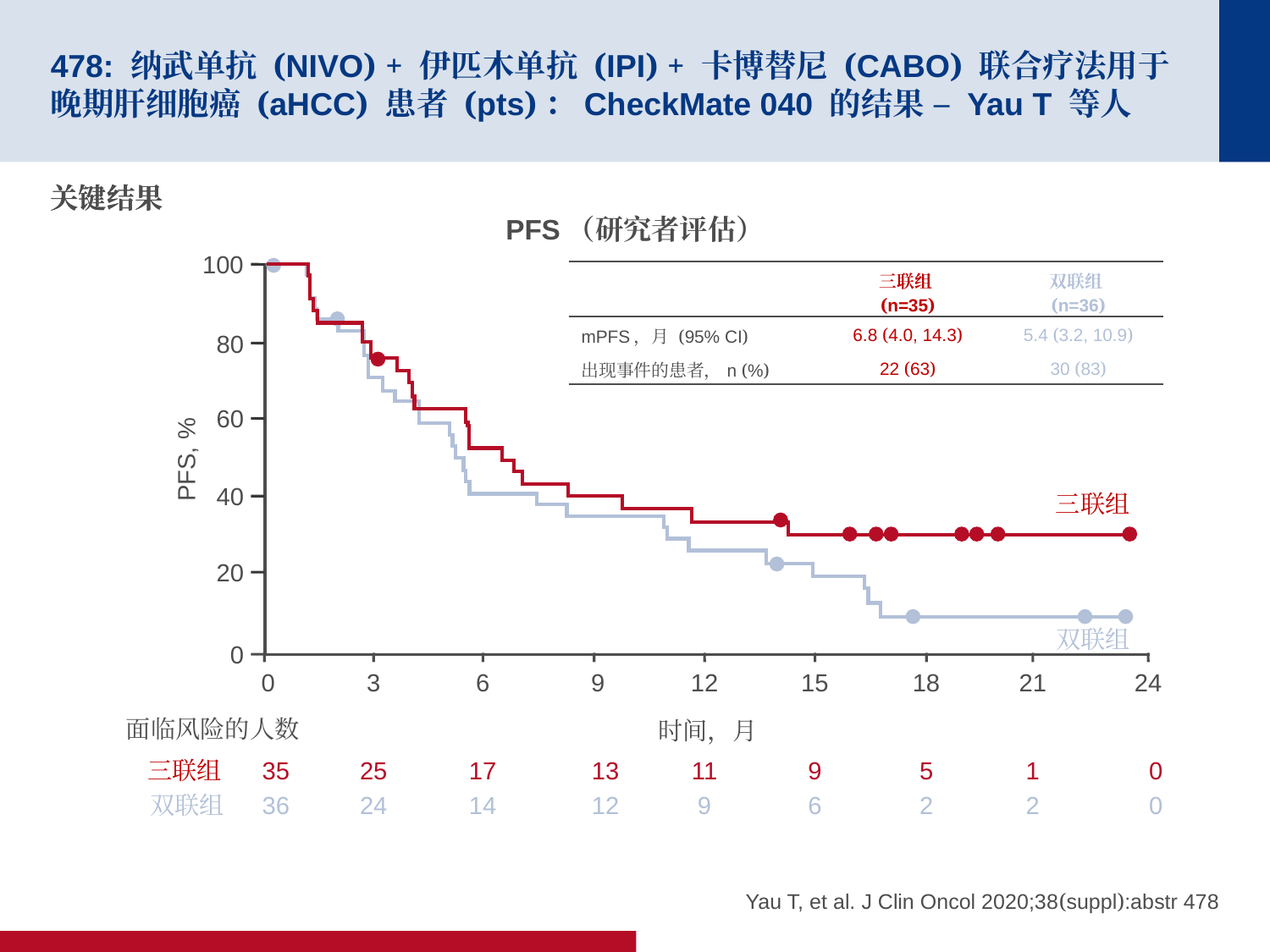

# 478: 纳武单抗 (NIVO) + 伊匹木单抗 (IPI) + 卡博替尼 (CABO) 联合疗法用于晚期肝细胞癌 (aHCC) 患者 (pts)：CheckMate 040 的结果 – Yau T 等人
关键结果
关键结果
PFS（研究者评估）
100

|  | 三联组 (n=35) | 双联组 (n=36) |
| --- | --- | --- |
| mPFS，月 (95% CI) | 6.8 (4.0, 14.3) | 5.4 (3.2, 10.9) |
| 出现事件的患者，n (%) | 22 (63) | 30 (83) |

80

60

PFS, %
40
三联组

20

双联组
0

0
3
6
9
12
15
18
21
24
面临风险的人数
时间，月
三联组
35
25
17
13
11
9
5
1
0
双联组
36
24
14
12
9
6
2
2
0
Yau T, et al. J Clin Oncol 2020;38(suppl):abstr 478